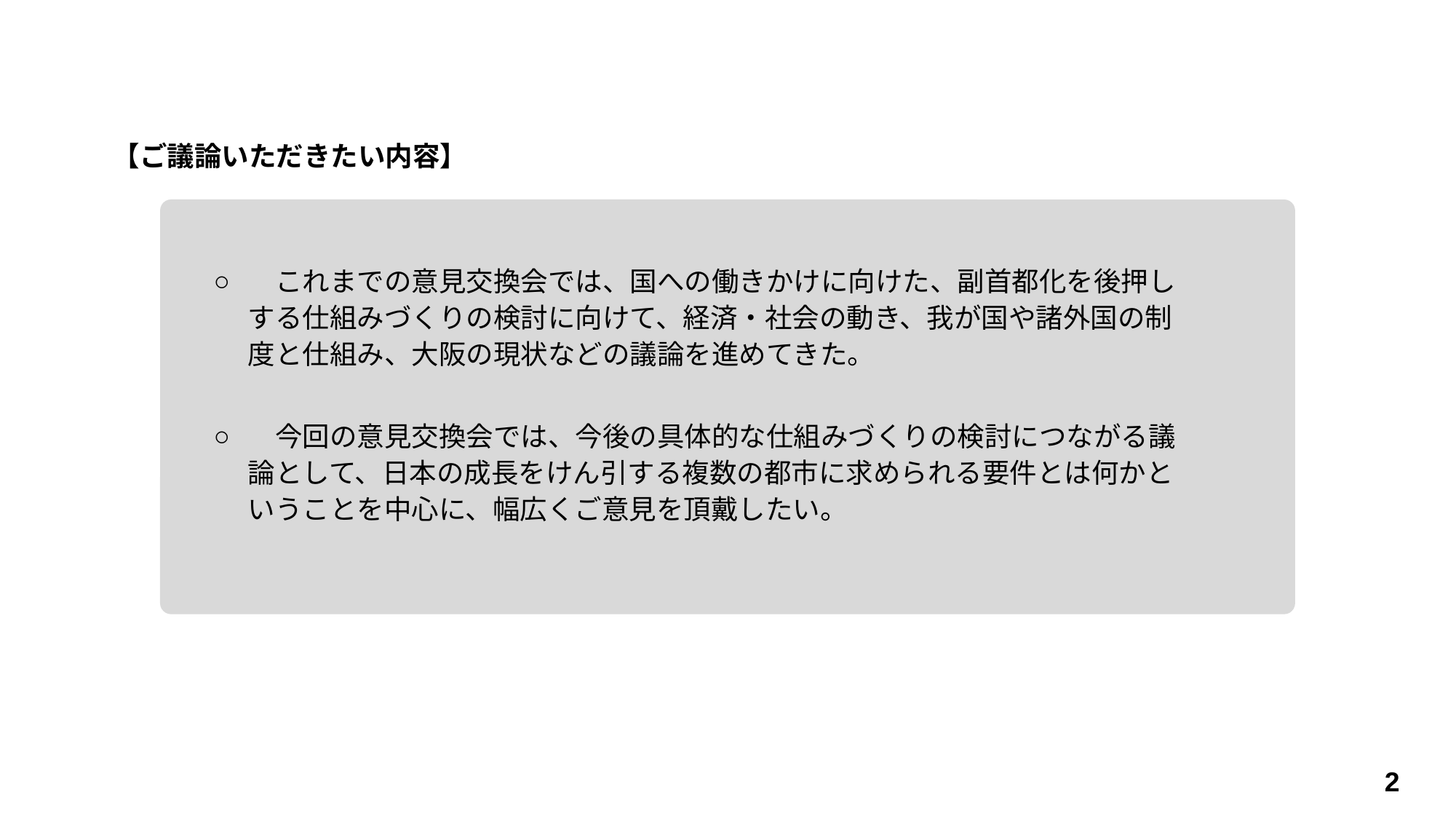

【ご議論いただきたい内容】

　これまでの意見交換会では、国への働きかけに向けた、副首都化を後押しする仕組みづくりの検討に向けて、経済・社会の動き、我が国や諸外国の制度と仕組み、大阪の現状などの議論を進めてきた。
　今回の意見交換会では、今後の具体的な仕組みづくりの検討につながる議論として、日本の成長をけん引する複数の都市に求められる要件とは何かということを中心に、幅広くご意見を頂戴したい。
2